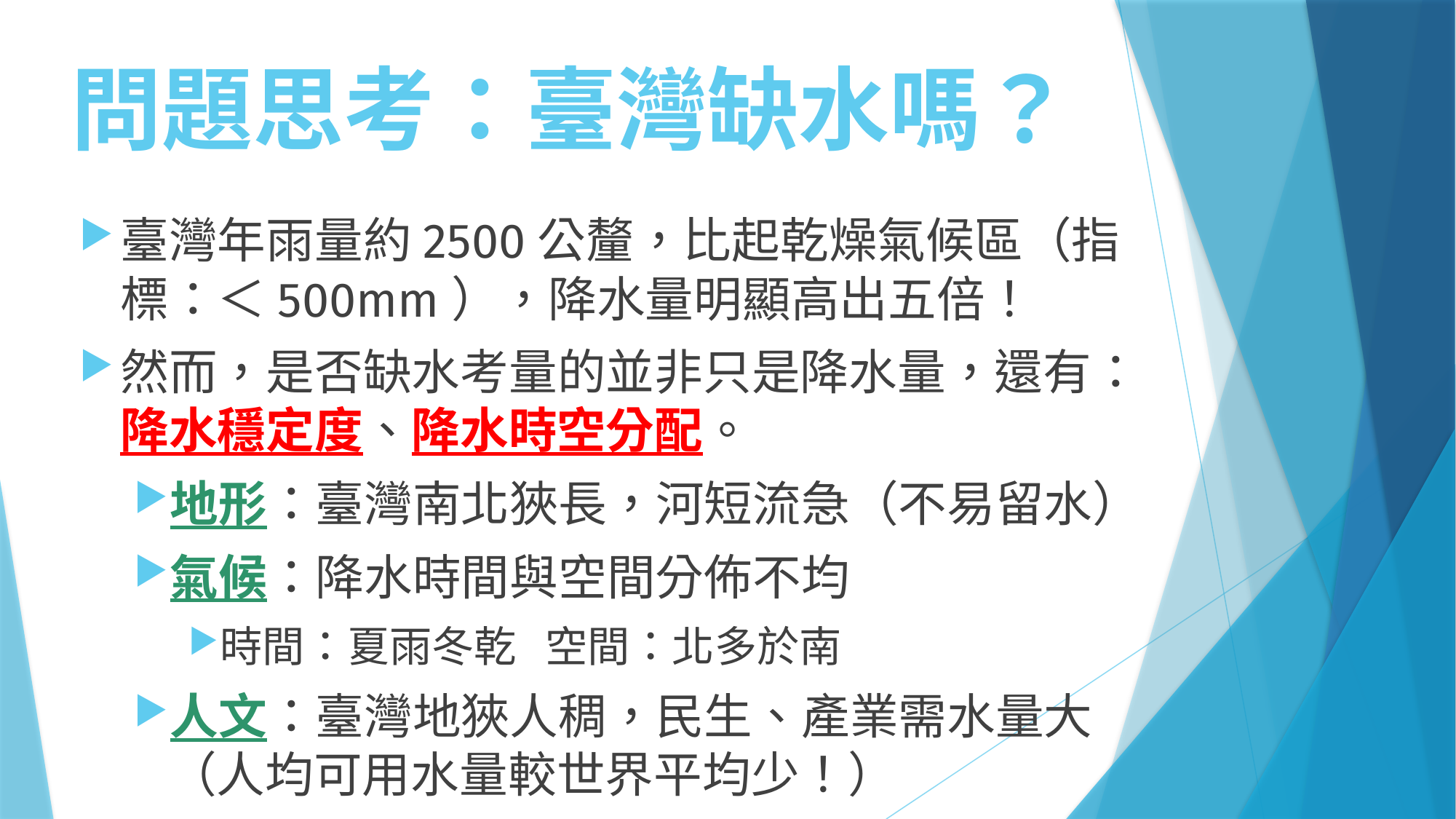

# 問題思考：臺灣缺水嗎？
臺灣年雨量約2500公釐，比起乾燥氣候區（指標：＜500mm），降水量明顯高出五倍！
然而，是否缺水考量的並非只是降水量，還有：降水穩定度、降水時空分配。
地形：臺灣南北狹長，河短流急（不易留水）
氣候：降水時間與空間分佈不均
時間：夏雨冬乾   空間：北多於南
人文：臺灣地狹人稠，民生、產業需水量大（人均可用水量較世界平均少！）